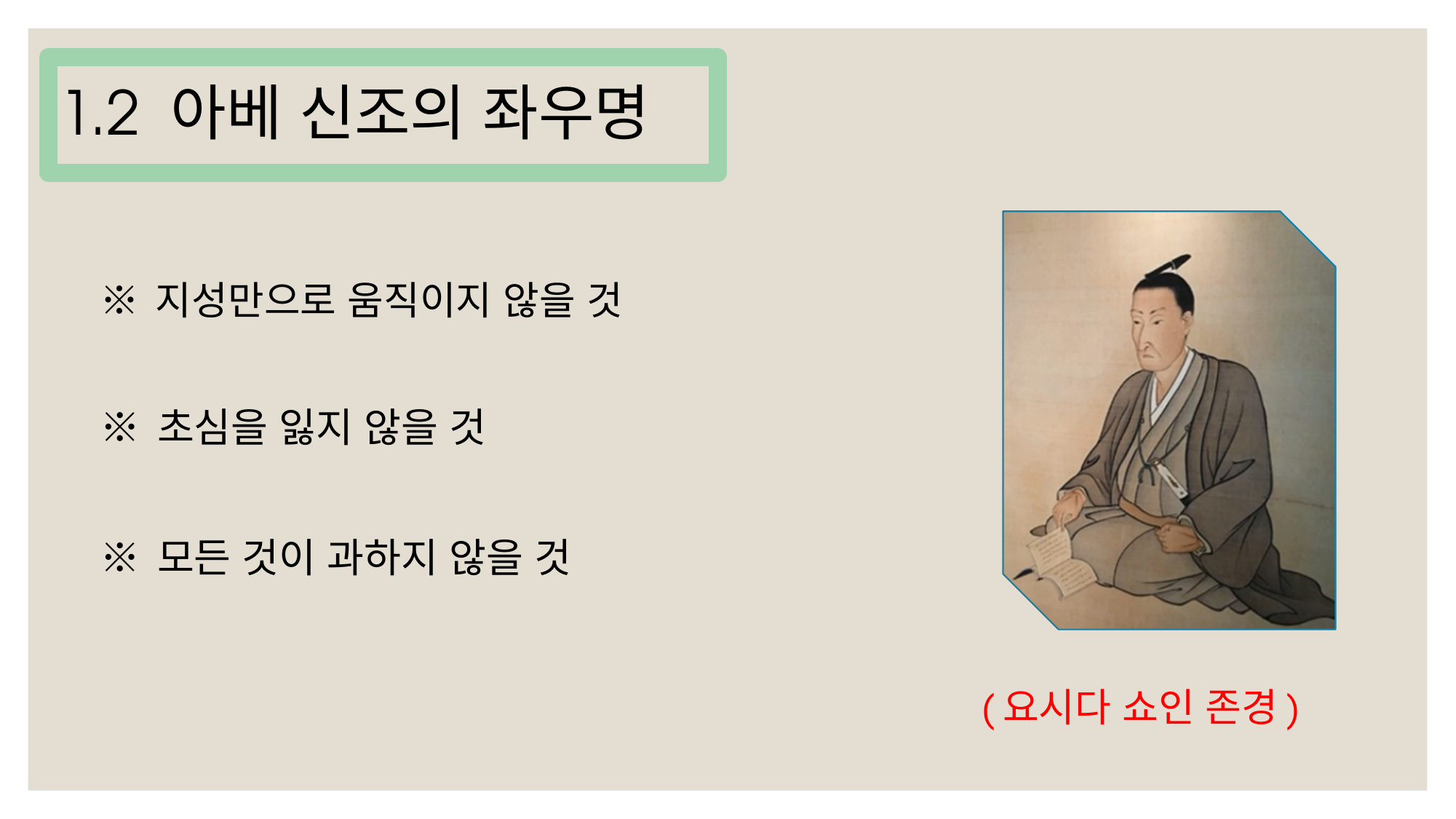

1.2 아베 신조의 좌우명

※ 지성만으로 움직이지 않을 것
※ 초심을 잃지 않을 것
※ 모든 것이 과하지 않을 것
(요시다 쇼인 존경)